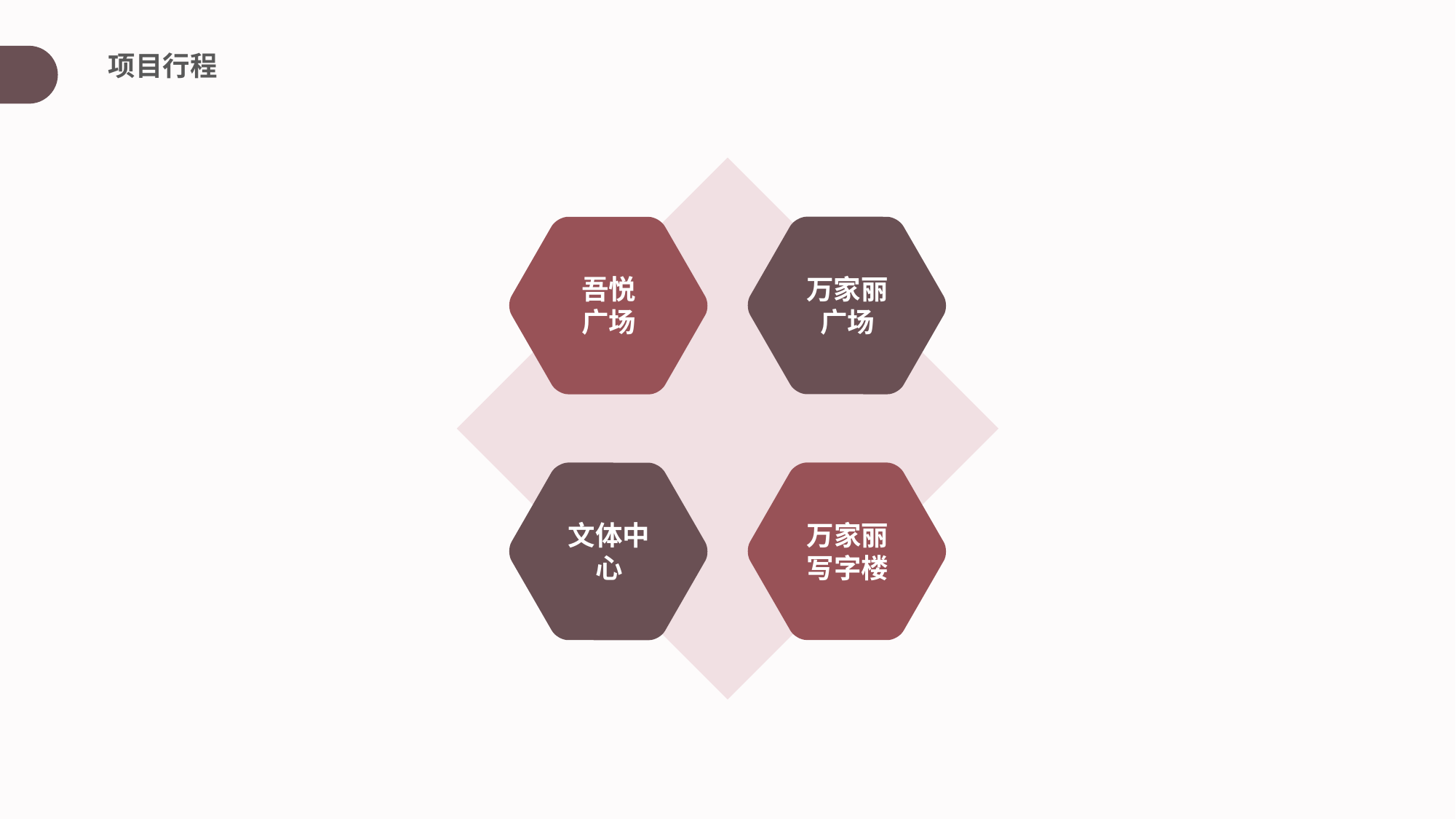

项目行程

万家丽
广场

吾悦
广场

万家丽
写字楼

文体中
心